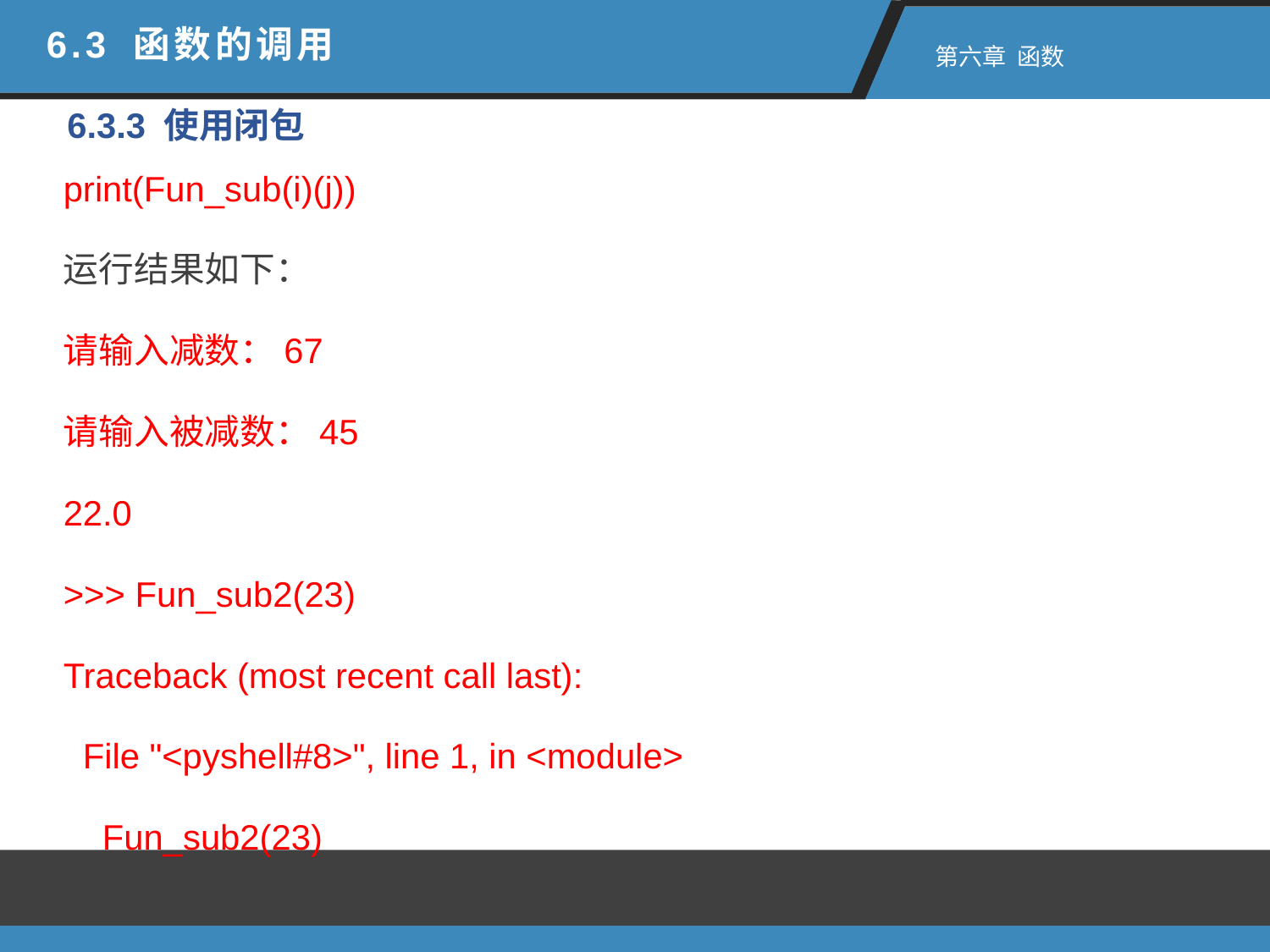

6.3 函数的调用
  第六章  函数
6.3.3 使用闭包
print(Fun_sub(i)(j))
运行结果如下：
请输入减数：67
请输入被减数：45
22.0
>>> Fun_sub2(23)
Traceback (most recent call last):
  File "<pyshell#8>", line 1, in <module>
    Fun_sub2(23)